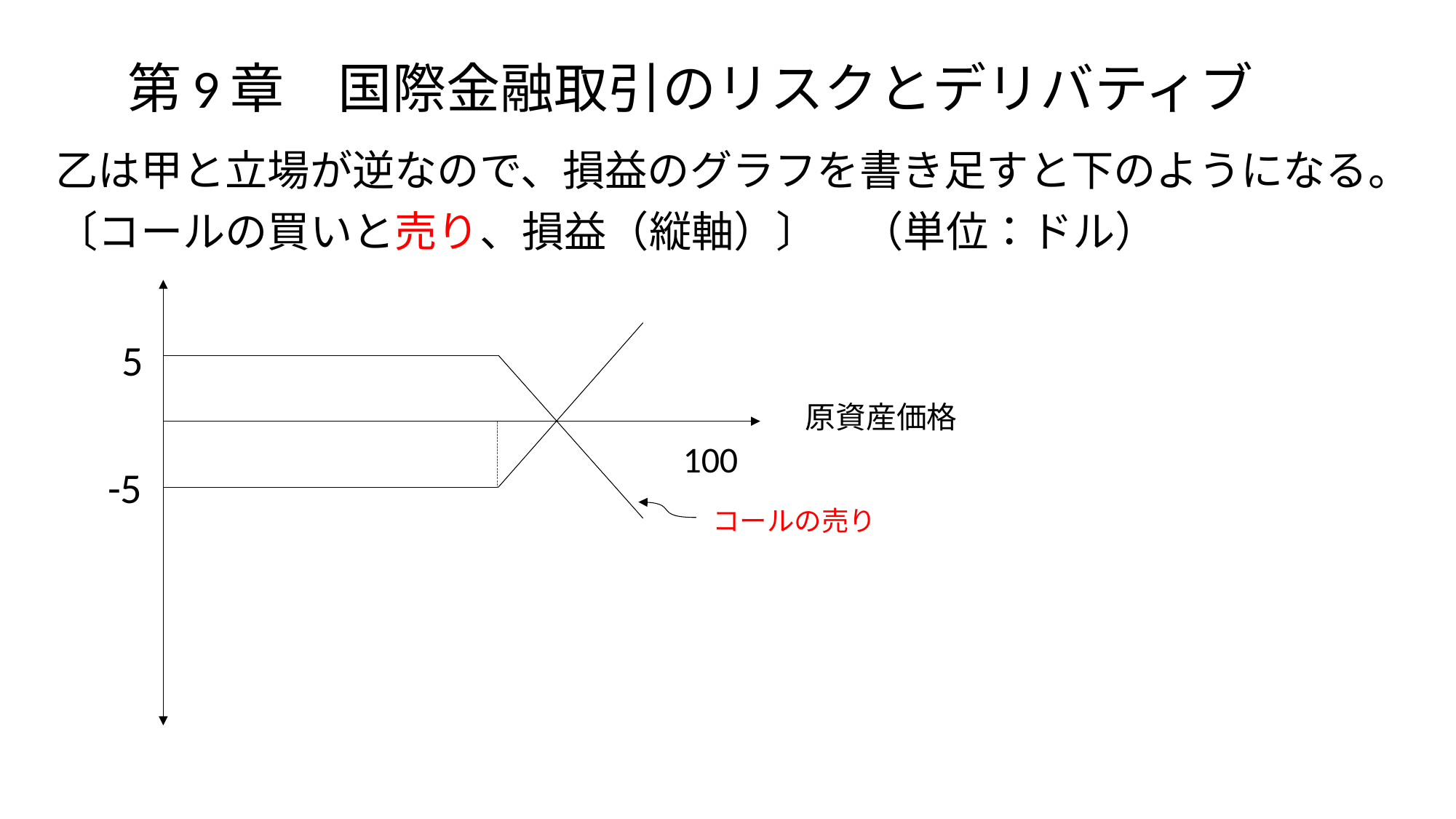

# 第9章　国際金融取引のリスクとデリバティブ
乙は甲と立場が逆なので、損益のグラフを書き足すと下のようになる。
〔コールの買いと売り、損益（縦軸）〕　（単位：ドル）

　　　　　　　　　　　　　　　　　100

5
原資産価格
-5
コールの売り